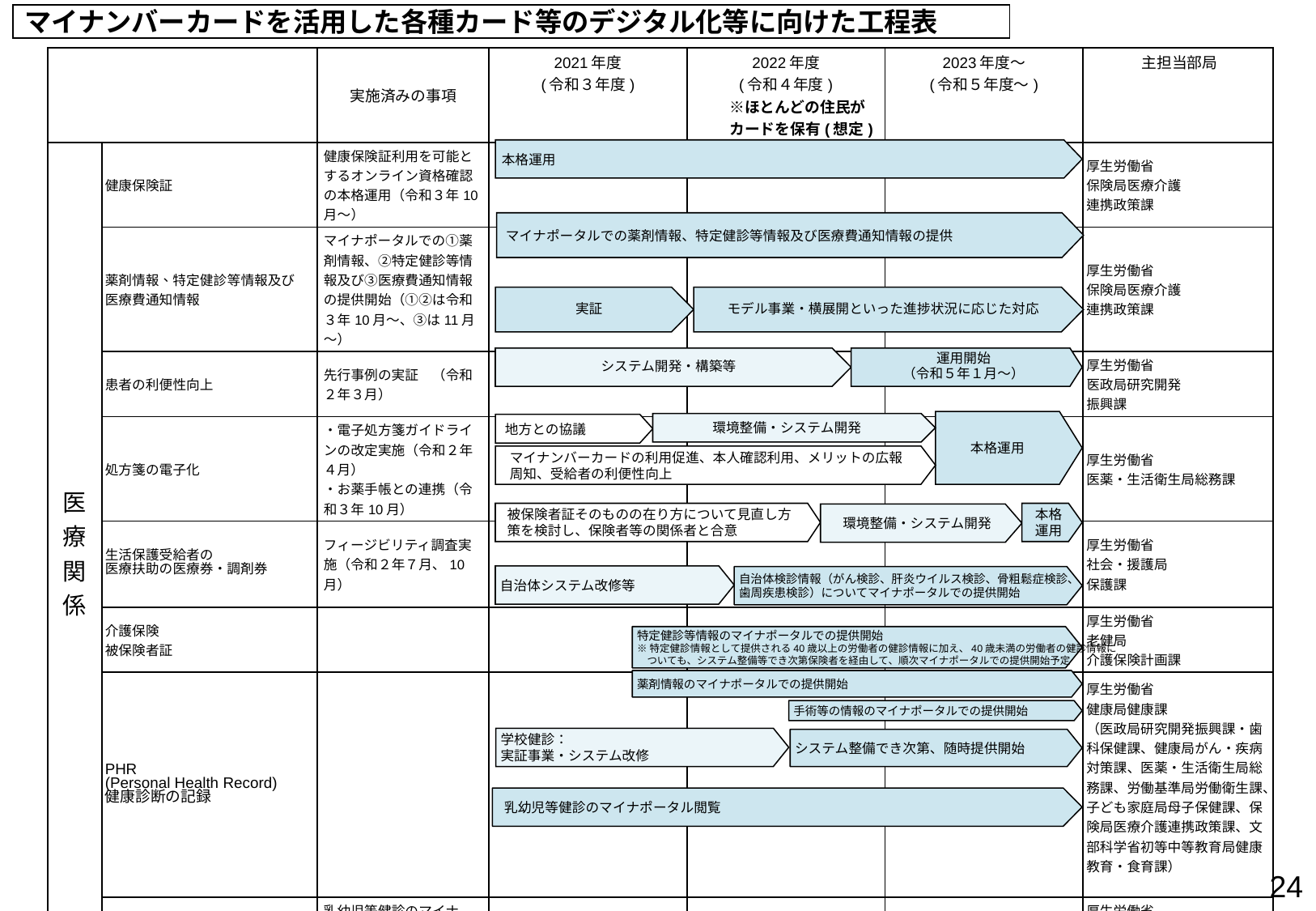

マイナンバーカードを活用した各種カード等のデジタル化等に向けた工程表
|  |  | 実施済みの事項 | 2021年度 (令和３年度) | 2022年度 (令和４年度) 　※ほとんどの住民が 　　カードを保有(想定) | 2023年度～ (令和５年度～) | 主担当部局 |
| --- | --- | --- | --- | --- | --- | --- |
| 医療関係 | 健康保険証 | 健康保険証利用を可能とするオンライン資格確認の本格運用（令和３年10月～） |  |  |  | 厚生労働省 保険局医療介護 連携政策課 |
|  | 薬剤情報、特定健診等情報及び 医療費通知情報 | マイナポータルでの①薬剤情報、②特定健診等情報及び③医療費通知情報の提供開始（①②は令和３年10月～、③は11月～） |  |  |  | 厚生労働省 保険局医療介護 連携政策課 |
|  | 患者の利便性向上 | 先行事例の実証　（令和２年３月） |  |  |  | 厚生労働省 医政局研究開発 振興課 |
|  | 処方箋の電子化 | ・電子処方箋ガイドラインの改定実施（令和２年４月） ・お薬手帳との連携（令和３年10月） |  |  |  | 厚生労働省 医薬・生活衛生局総務課 |
|  | 生活保護受給者の 医療扶助の医療券・調剤券 | フィージビリティ調査実施（令和２年７月、10月） |  |  |  | 厚生労働省 社会・援護局 保護課 |
|  | 介護保険 被保険者証 |  |  |  |  | 厚生労働省 老健局 介護保険計画課 |
|  | PHR (Personal Health Record) 健康診断の記録 |  |  |  |  | 厚生労働省 健康局健康課 （医政局研究開発振興課・歯科保健課、健康局がん・疾病対策課、医薬・生活衛生局総務課、労働基準局労働衛生課、子ども家庭局母子保健課、保険局医療介護連携政策課、文部科学省初等中等教育局健康教育・食育課） |
|  | 母子健康手帳 | 乳幼児等健診のマイナポータルでの提供（令和２年６月～） |  |  |  | 厚生労働省 子ども家庭局 母子保健課 |
※概ね全ての医療機関等へのシステム
　の導入を目指す(令和５年３月末)
本格運用
マイナポータルでの薬剤情報、特定健診等情報及び医療費通知情報の提供
実証
モデル事業・横展開といった進捗状況に応じた対応
運用開始
（令和５年１月～）
システム開発・構築等
本格運用
環境整備・システム開発
地方との協議
マイナンバーカードの利用促進、本人確認利用、メリットの広報周知、受給者の利便性向上
被保険者証そのものの在り方について見直し方策を検討し、保険者等の関係者と合意
本格運用
環境整備・システム開発
自治体システム改修等
自治体検診情報（がん検診、肝炎ウイルス検診、骨粗鬆症検診、歯周疾患検診）についてマイナポータルでの提供開始
特定健診等情報のマイナポータルでの提供開始
※特定健診情報として提供される40歳以上の労働者の健診情報に加え、40歳未満の労働者の健診情報に
　ついても、システム整備等でき次第保険者を経由して、順次マイナポータルでの提供開始予定
薬剤情報のマイナポータルでの提供開始
手術等の情報のマイナポータルでの提供開始
学校健診：
実証事業・システム改修
システム整備でき次第、随時提供開始
乳幼児等健診のマイナポータル閲覧
24